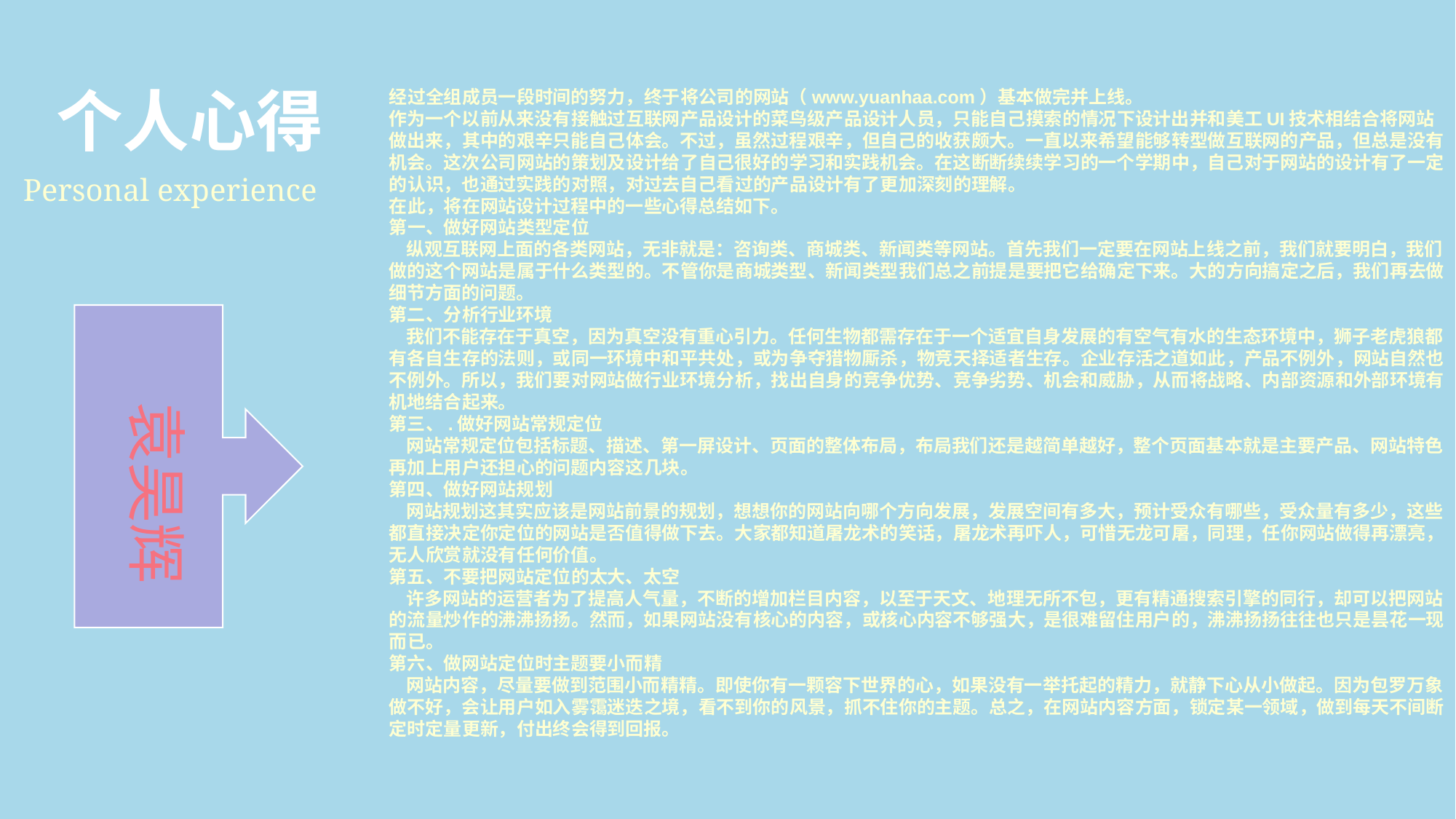

个人心得
经过全组成员一段时间的努力，终于将公司的网站（www.yuanhaa.com）基本做完并上线。
作为一个以前从来没有接触过互联网产品设计的菜鸟级产品设计人员，只能自己摸索的情况下设计出并和美工UI技术相结合将网站做出来，其中的艰辛只能自己体会。不过，虽然过程艰辛，但自己的收获颇大。一直以来希望能够转型做互联网的产品，但总是没有机会。这次公司网站的策划及设计给了自己很好的学习和实践机会。在这断断续续学习的一个学期中，自己对于网站的设计有了一定的认识，也通过实践的对照，对过去自己看过的产品设计有了更加深刻的理解。
在此，将在网站设计过程中的一些心得总结如下。
第一、做好网站类型定位
   纵观互联网上面的各类网站，无非就是：咨询类、商城类、新闻类等网站。首先我们一定要在网站上线之前，我们就要明白，我们做的这个网站是属于什么类型的。不管你是商城类型、新闻类型我们总之前提是要把它给确定下来。大的方向搞定之后，我们再去做细节方面的问题。
第二、分析行业环境
   我们不能存在于真空，因为真空没有重心引力。任何生物都需存在于一个适宜自身发展的有空气有水的生态环境中，狮子老虎狼都有各自生存的法则，或同一环境中和平共处，或为争夺猎物厮杀，物竞天择适者生存。企业存活之道如此，产品不例外，网站自然也不例外。所以，我们要对网站做行业环境分析，找出自身的竞争优势、竞争劣势、机会和威胁，从而将战略、内部资源和外部环境有机地结合起来。
第三、.做好网站常规定位
   网站常规定位包括标题、描述、第一屏设计、页面的整体布局，布局我们还是越简单越好，整个页面基本就是主要产品、网站特色再加上用户还担心的问题内容这几块。
第四、做好网站规划
   网站规划这其实应该是网站前景的规划，想想你的网站向哪个方向发展，发展空间有多大，预计受众有哪些，受众量有多少，这些都直接决定你定位的网站是否值得做下去。大家都知道屠龙术的笑话，屠龙术再吓人，可惜无龙可屠，同理，任你网站做得再漂亮，无人欣赏就没有任何价值。
第五、不要把网站定位的太大、太空
   许多网站的运营者为了提高人气量，不断的增加栏目内容，以至于天文、地理无所不包，更有精通搜索引擎的同行，却可以把网站的流量炒作的沸沸扬扬。然而，如果网站没有核心的内容，或核心内容不够强大，是很难留住用户的，沸沸扬扬往往也只是昙花一现而已。
第六、做网站定位时主题要小而精
   网站内容，尽量要做到范围小而精精。即使你有一颗容下世界的心，如果没有一举托起的精力，就静下心从小做起。因为包罗万象做不好，会让用户如入雾霭迷迭之境，看不到你的风景，抓不住你的主题。总之，在网站内容方面，锁定某一领域，做到每天不间断定时定量更新，付出终会得到回报。
Personal experience

袁昊辉